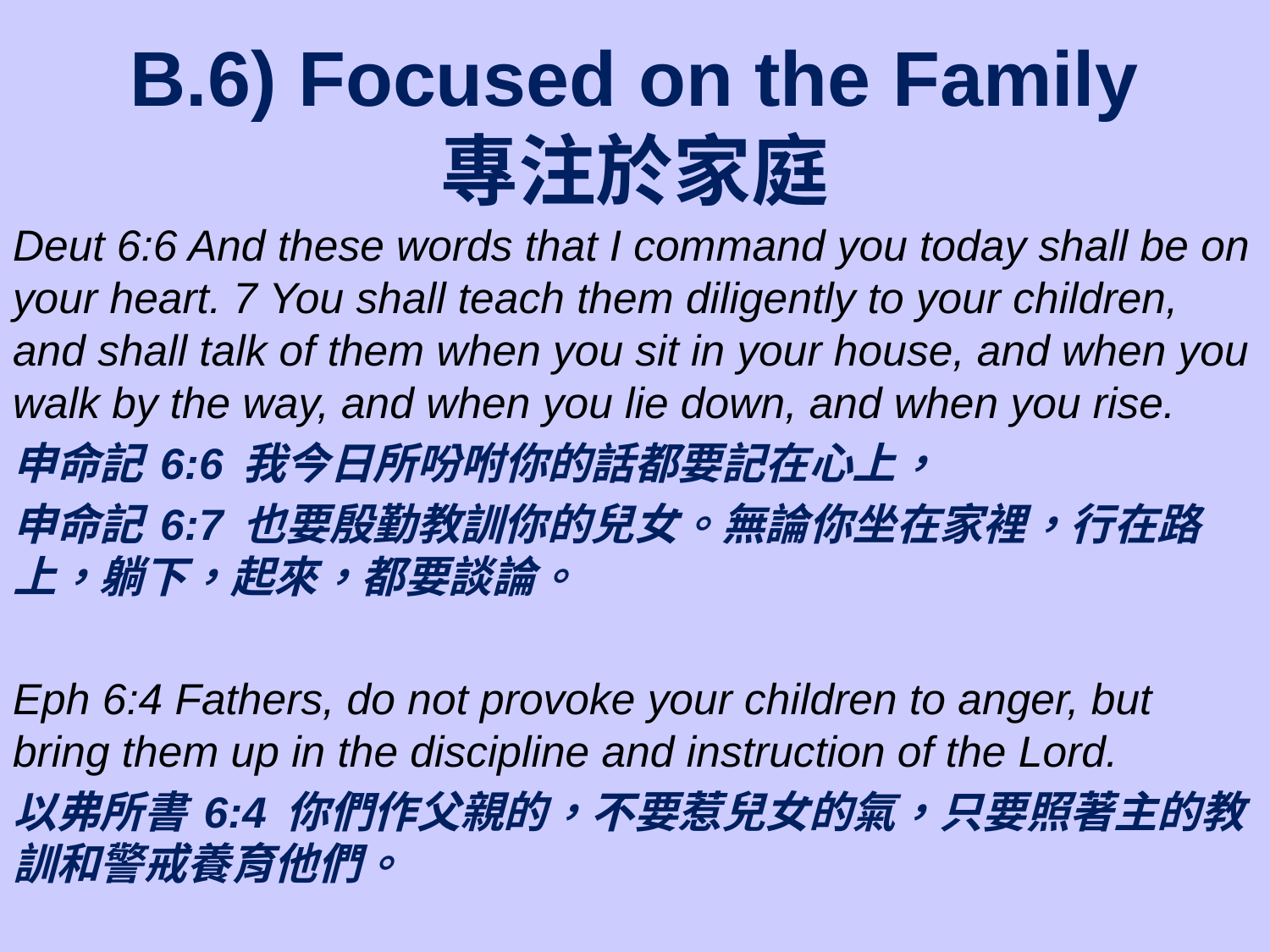

# B.6) Focused on the Family 專注於家庭
Deut 6:6 And these words that I command you today shall be on your heart. 7 You shall teach them diligently to your children, and shall talk of them when you sit in your house, and when you walk by the way, and when you lie down, and when you rise.
申命記 6:6 我今日所吩咐你的話都要記在心上，
申命記 6:7 也要殷勤教訓你的兒女。無論你坐在家裡，行在路上，躺下，起來，都要談論。

Eph 6:4 Fathers, do not provoke your children to anger, but bring them up in the discipline and instruction of the Lord.
以弗所書 6:4 你們作父親的，不要惹兒女的氣，只要照著主的教訓和警戒養育他們。